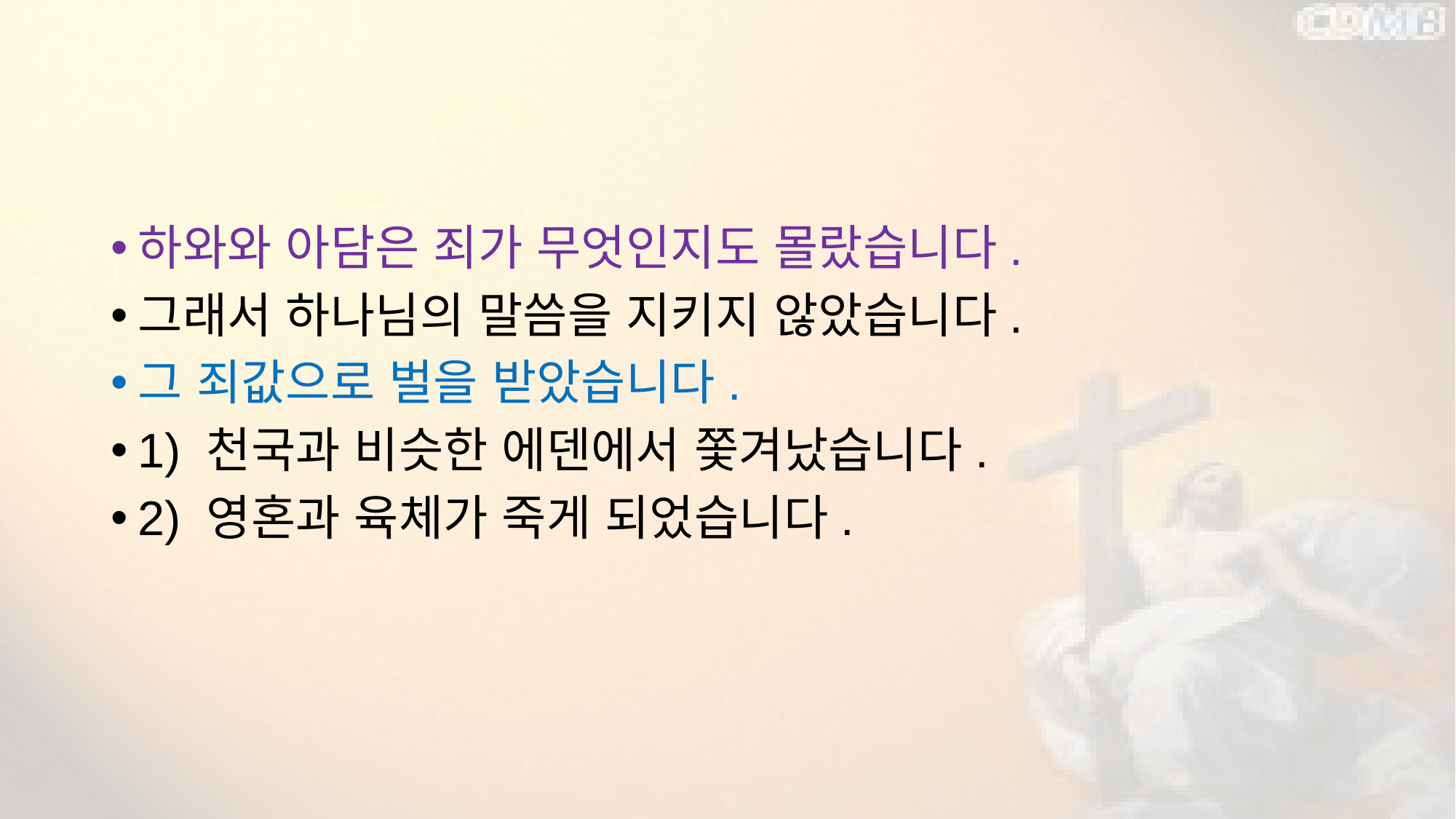

#
하와와 아담은 죄가 무엇인지도 몰랐습니다.
그래서 하나님의 말씀을 지키지 않았습니다.
그 죄값으로 벌을 받았습니다.
1) 천국과 비슷한 에덴에서 쫓겨났습니다.
2) 영혼과 육체가 죽게 되었습니다.